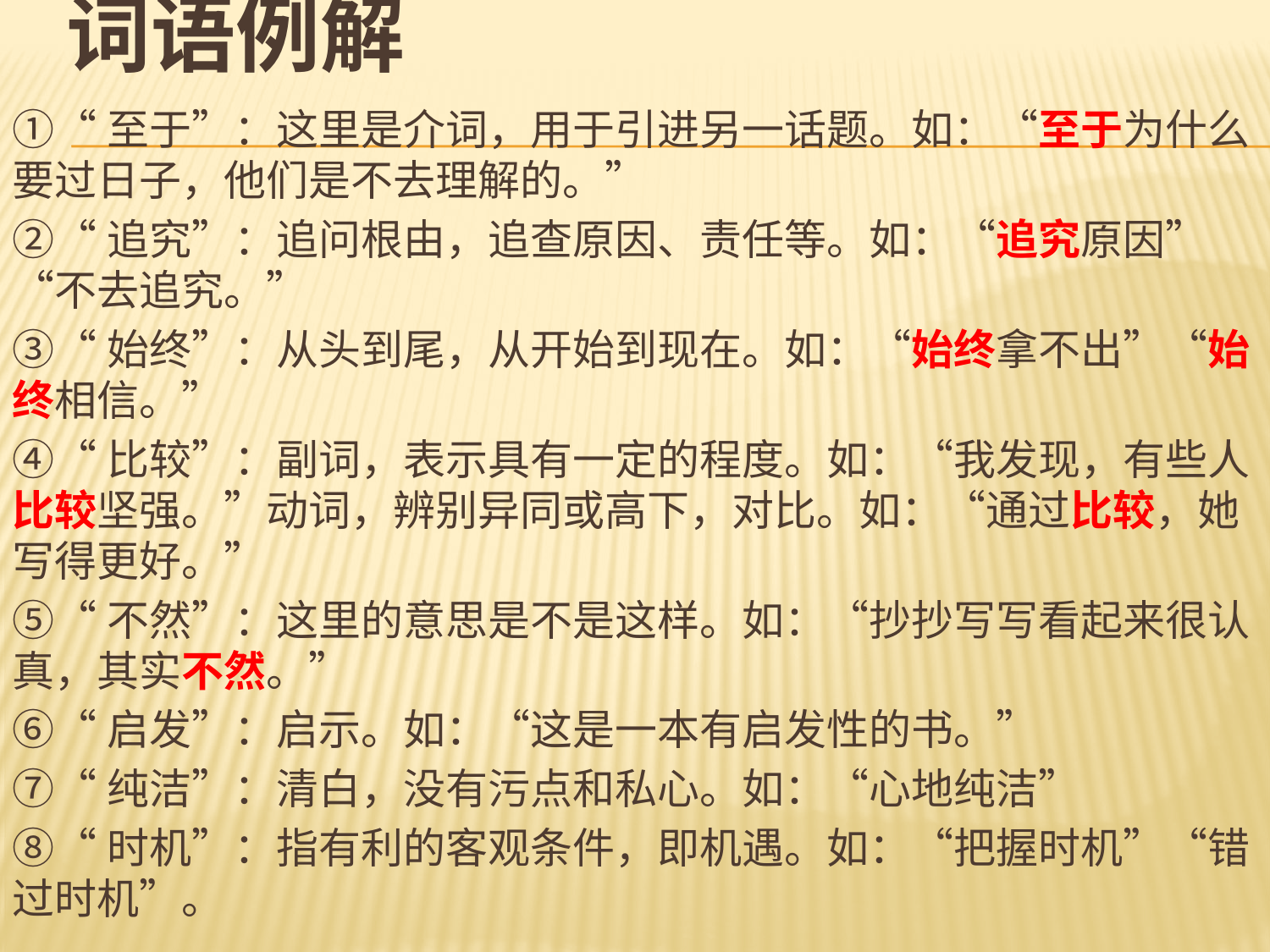

# 词语例解
①“至于”：这里是介词，用于引进另一话题。如：“至于为什么要过日子，他们是不去理解的。”
②“追究”：追问根由，追查原因、责任等。如：“追究原因”“不去追究。”
③“始终”：从头到尾，从开始到现在。如：“始终拿不出”“始终相信。”
④“比较”：副词，表示具有一定的程度。如：“我发现，有些人比较坚强。”动词，辨别异同或高下，对比。如：“通过比较，她写得更好。”
⑤“不然”：这里的意思是不是这样。如：“抄抄写写看起来很认真，其实不然。”
⑥“启发”：启示。如：“这是一本有启发性的书。”
⑦“纯洁”：清白，没有污点和私心。如：“心地纯洁”
⑧“时机”：指有利的客观条件，即机遇。如：“把握时机”“错过时机”。